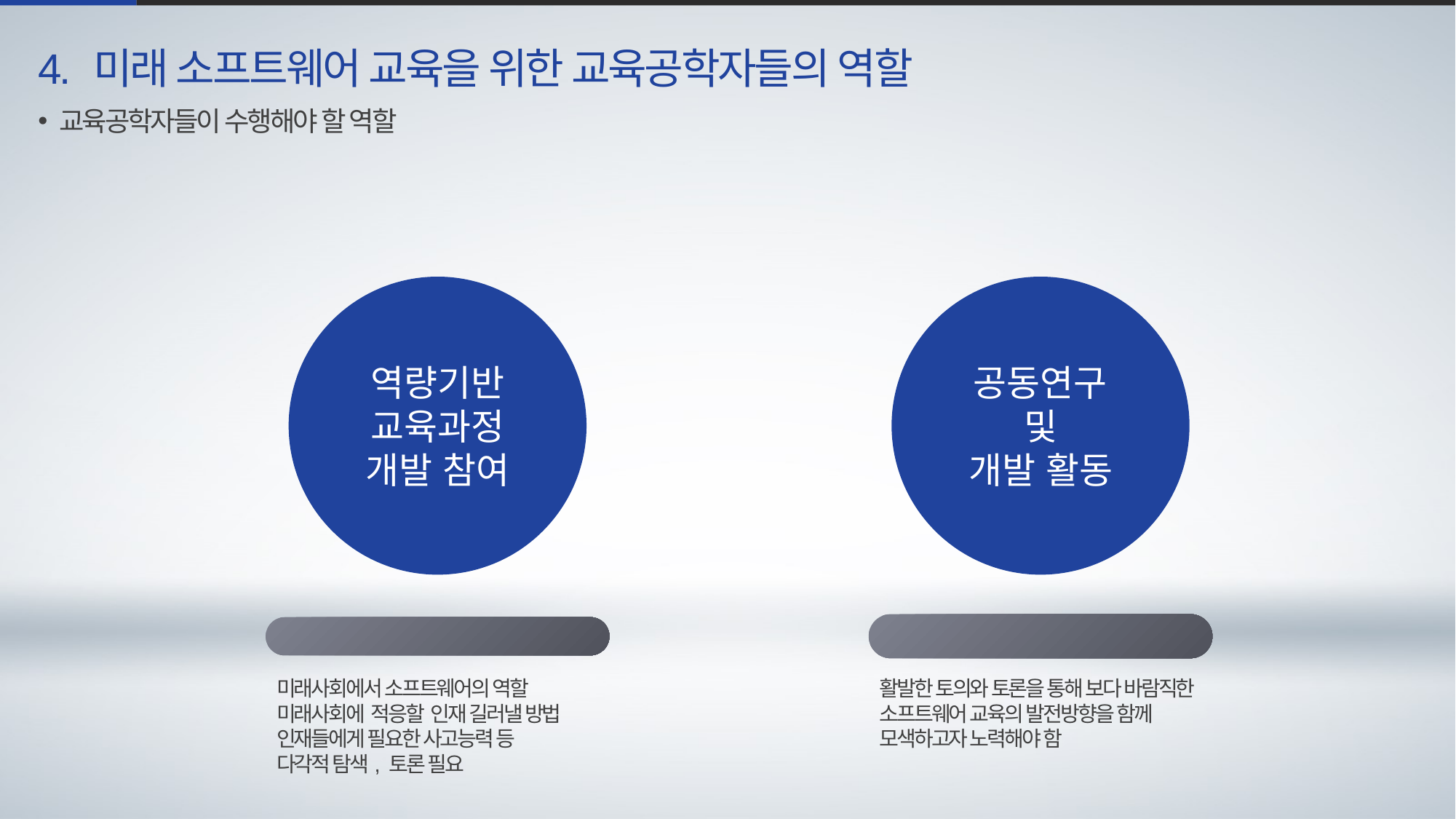

4. 미래 소프트웨어 교육을 위한 교육공학자들의 역할
교육공학자들이 수행해야 할 역할
역량기반
교육과정
개발 참여
공동연구
및
개발 활동
컴퓨터과학, 교육 연구자와 협력
미래 인재 역량 개념화
미래사회에서 소프트웨어의 역할
미래사회에  적응할  인재 길러낼 방법
인재들에게 필요한 사고능력 등
다각적 탐색, 토론 필요
활발한 토의와 토론을 통해 보다 바람직한 소프트웨어 교육의 발전방향을 함께 모색하고자 노력해야 함